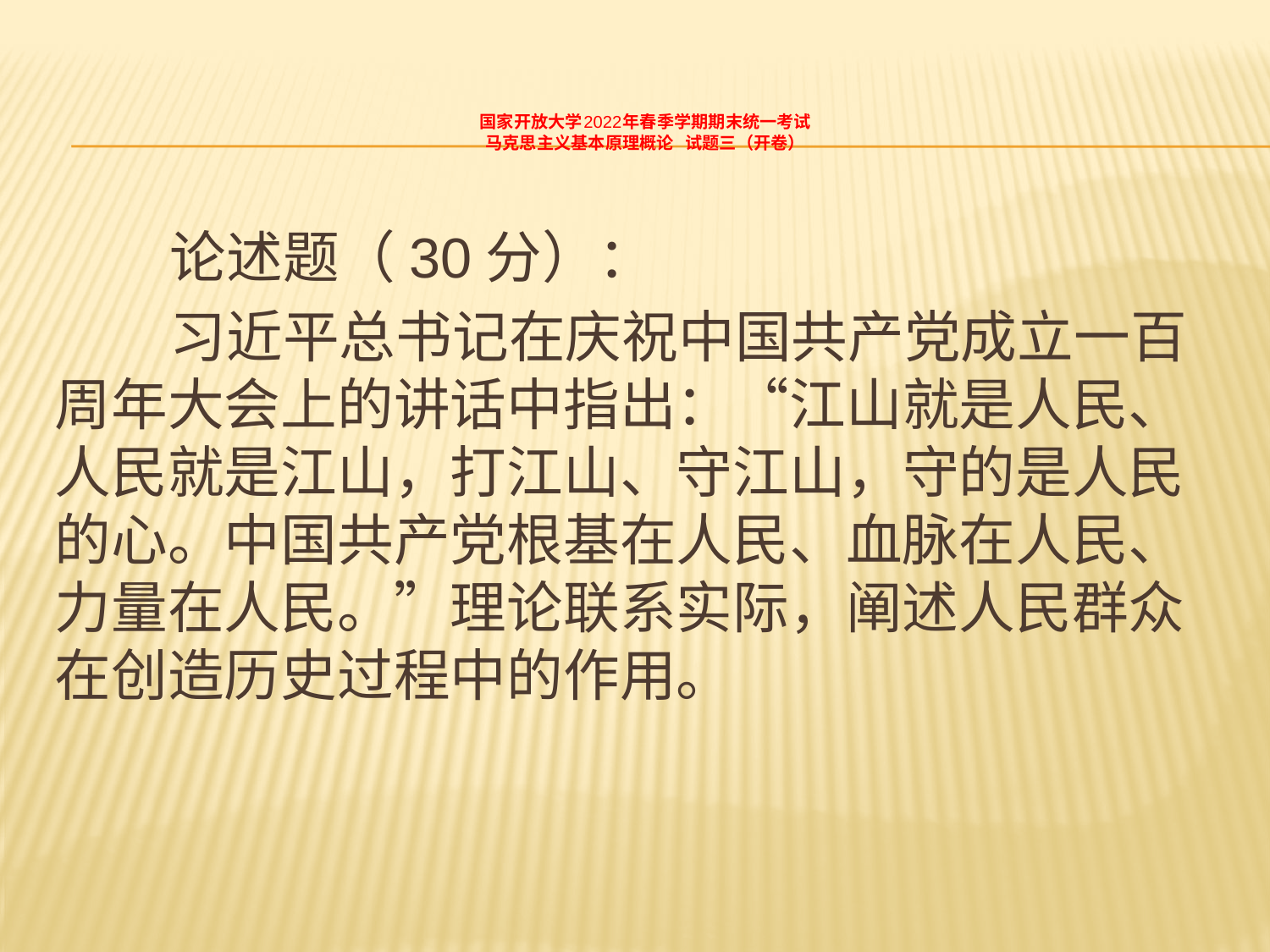

# 国家开放大学2022年春季学期期末统一考试 马克思主义基本原理概论   试题三（开卷）
        论述题（30分）：
        习近平总书记在庆祝中国共产党成立一百周年大会上的讲话中指出：“江山就是人民、人民就是江山，打江山、守江山，守的是人民的心。中国共产党根基在人民、血脉在人民、力量在人民。”理论联系实际，阐述人民群众在创造历史过程中的作用。